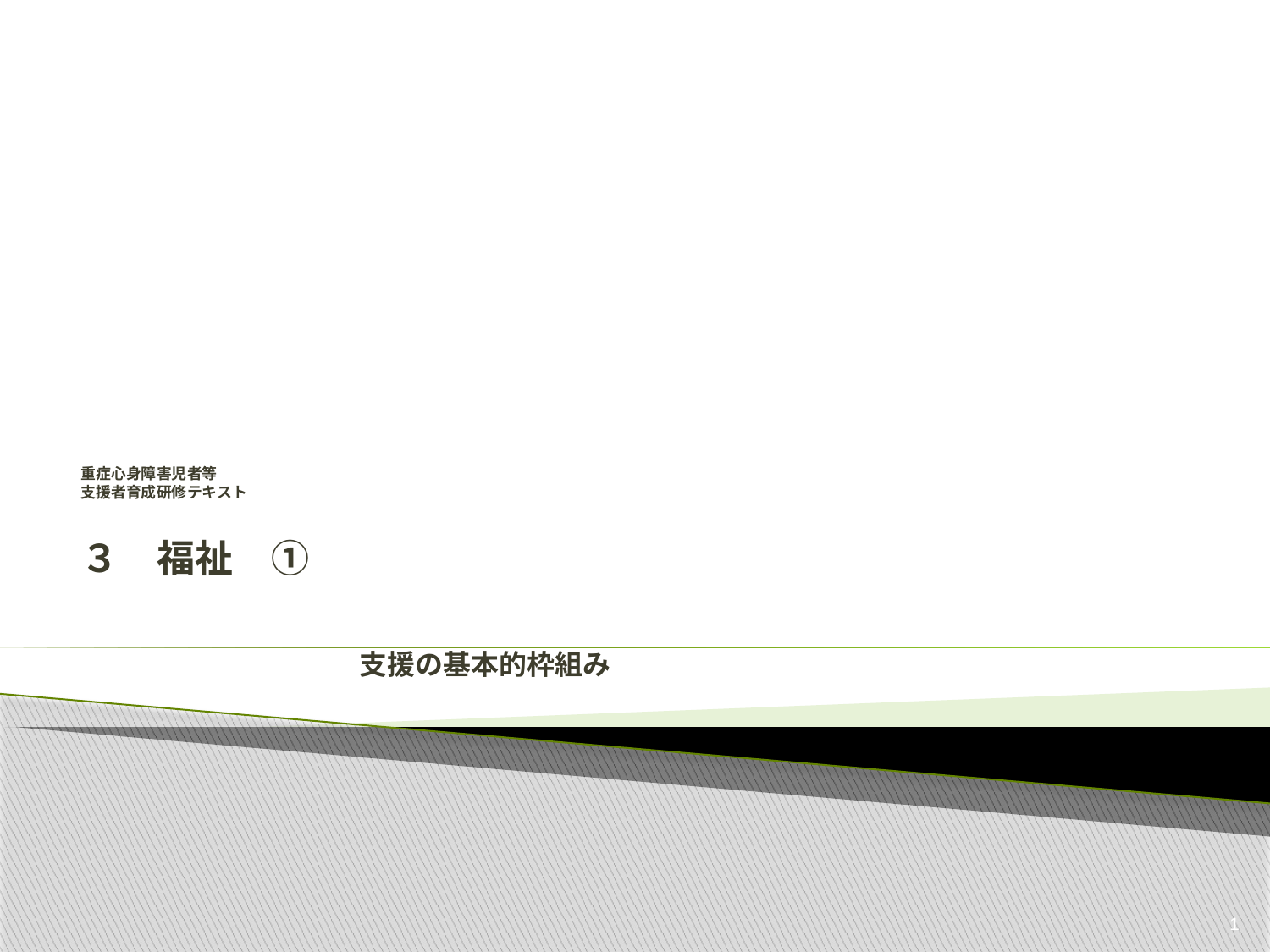

# 重症心身障害児者等 支援者育成研修テキスト ３　福祉　① 　 　　　　　　　　　　　　　　　　　　　　　　　　　　　　　　　　　　　 　　　　　　　　　　支援の基本的枠組み
1